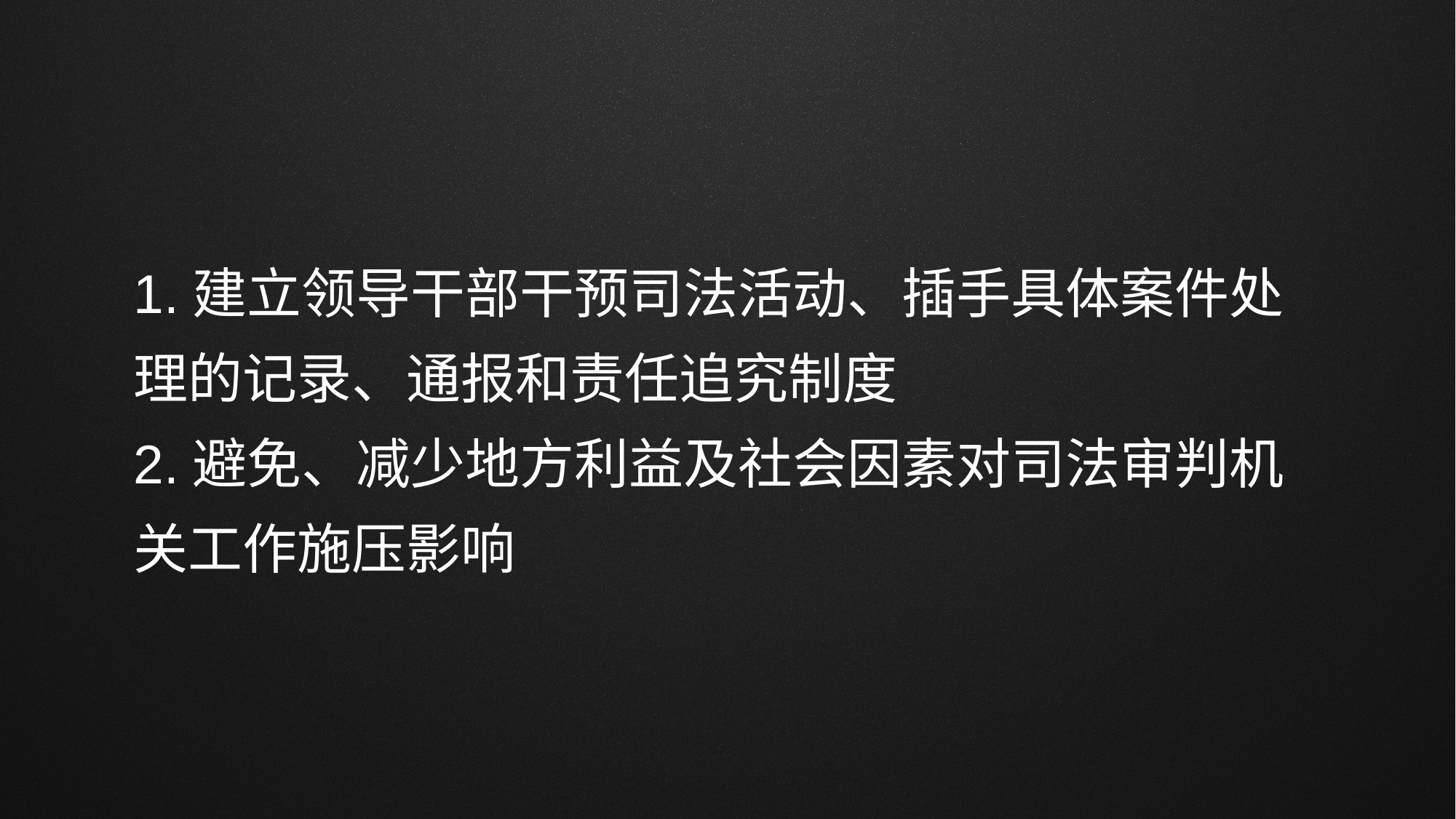

1.建立领导干部干预司法活动、插手具体案件处理的记录、通报和责任追究制度
2.避免、减少地方利益及社会因素对司法审判机关工作施压影响